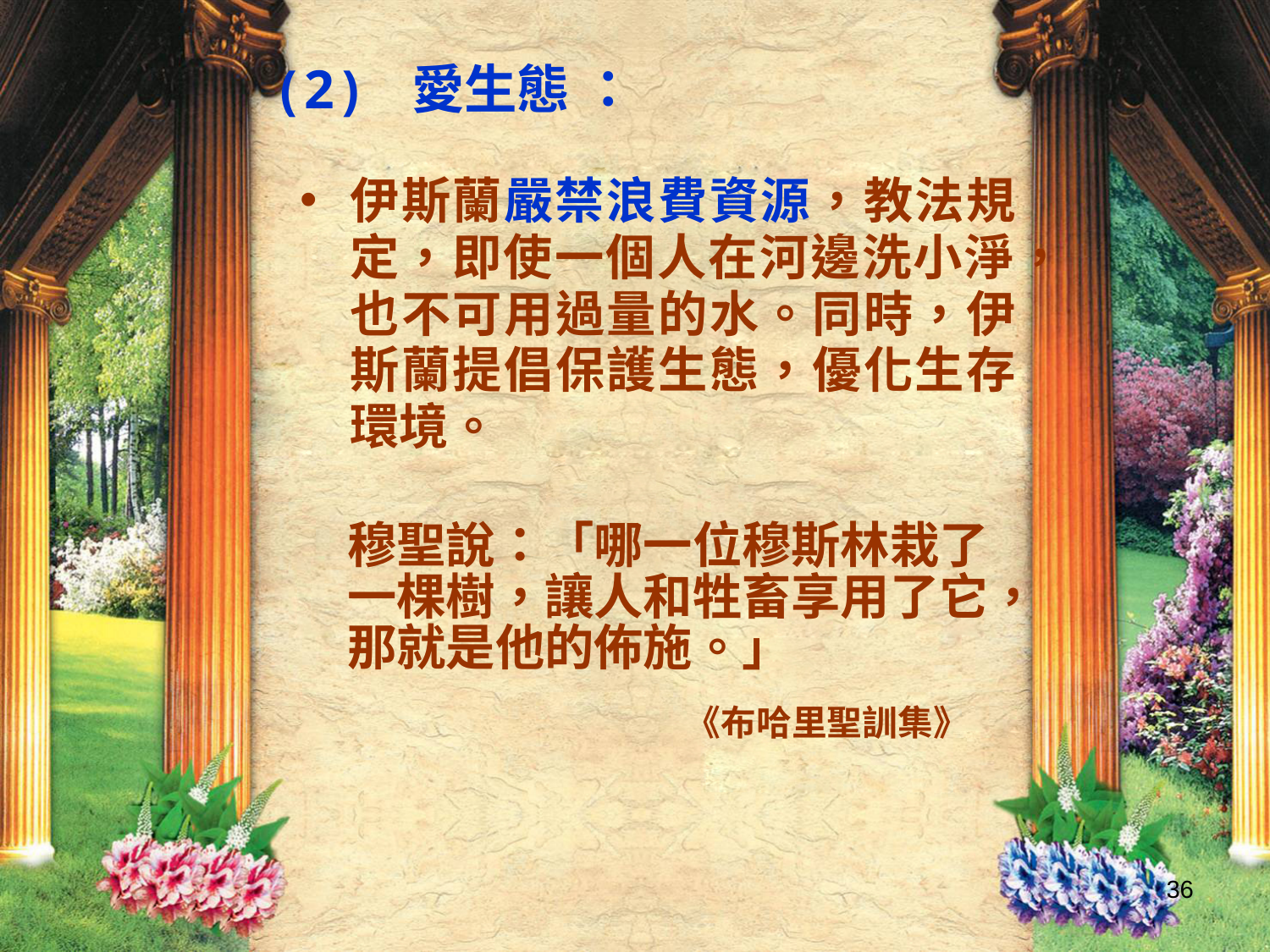

(2) 愛生態 ：
伊斯蘭嚴禁浪費資源，教法規定，即使一個人在河邊洗小淨，也不可用過量的水。同時，伊斯蘭提倡保護生態，優化生存環境。
穆聖說：「哪一位穆斯林栽了一棵樹，讓人和牲畜享用了它，那就是他的佈施。」
《布哈里聖訓集》
36